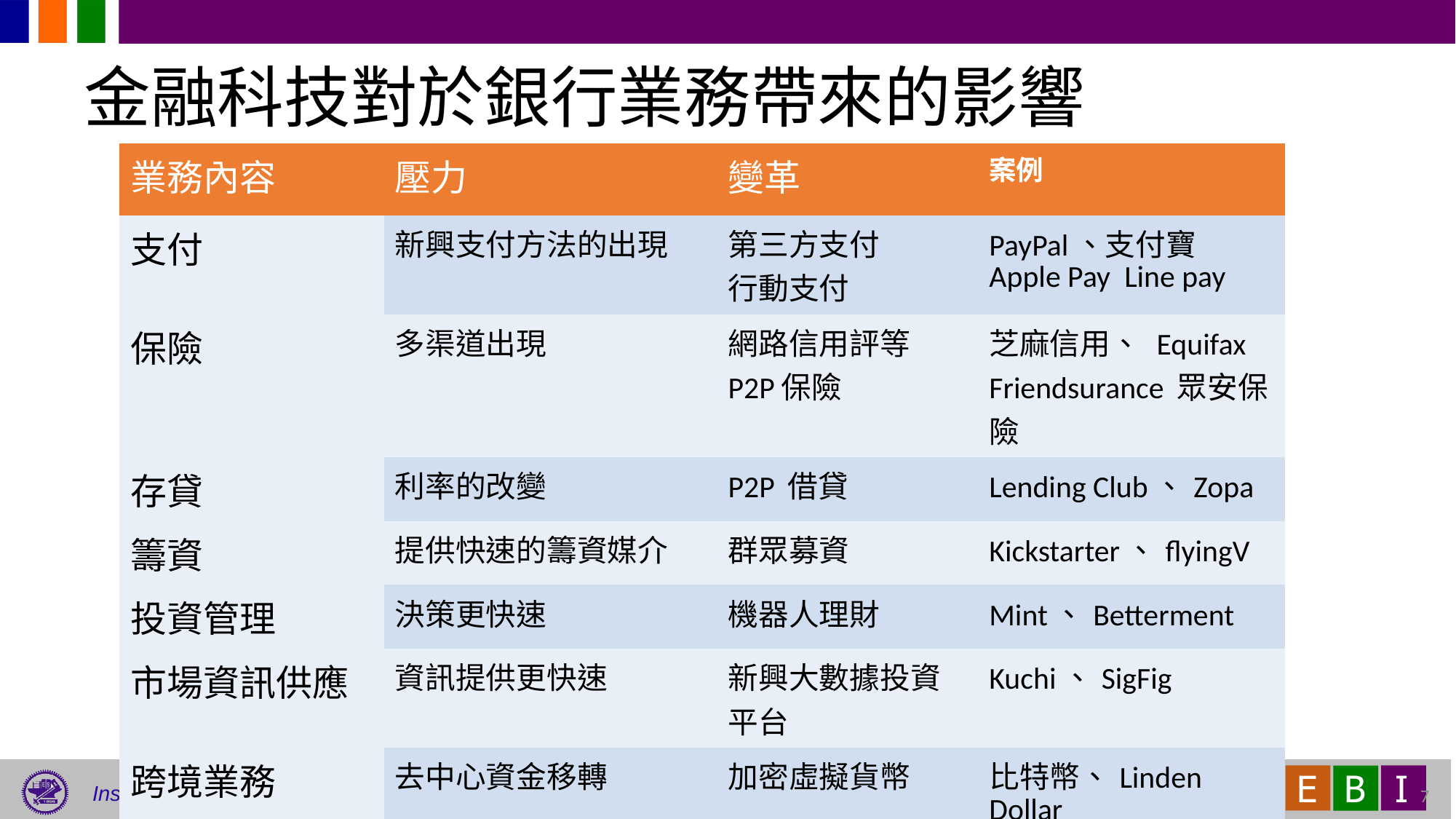

# 金融科技對於銀行業務帶來的影響
| 業務內容 | 壓力 | 變革 | 案例 |
| --- | --- | --- | --- |
| 支付 | 新興支付方法的出現 | 第三方支付 行動支付 | PayPal、支付寶 Apple Pay Line pay |
| 保險 | 多渠道出現 | 網路信用評等 P2P保險 | 芝麻信用、 Equifax Friendsurance 眾安保險 |
| 存貸 | 利率的改變 | P2P 借貸 | Lending Club、Zopa |
| 籌資 | 提供快速的籌資媒介 | 群眾募資 | Kickstarter、flyingV |
| 投資管理 | 決策更快速 | 機器人理財 | Mint、Betterment |
| 市場資訊供應 | 資訊提供更快速 | 新興大數據投資平台 | Kuchi、SigFig |
| 跨境業務 | 去中心資金移轉 | 加密虛擬貨幣 | 比特幣、Linden Dollar |
7